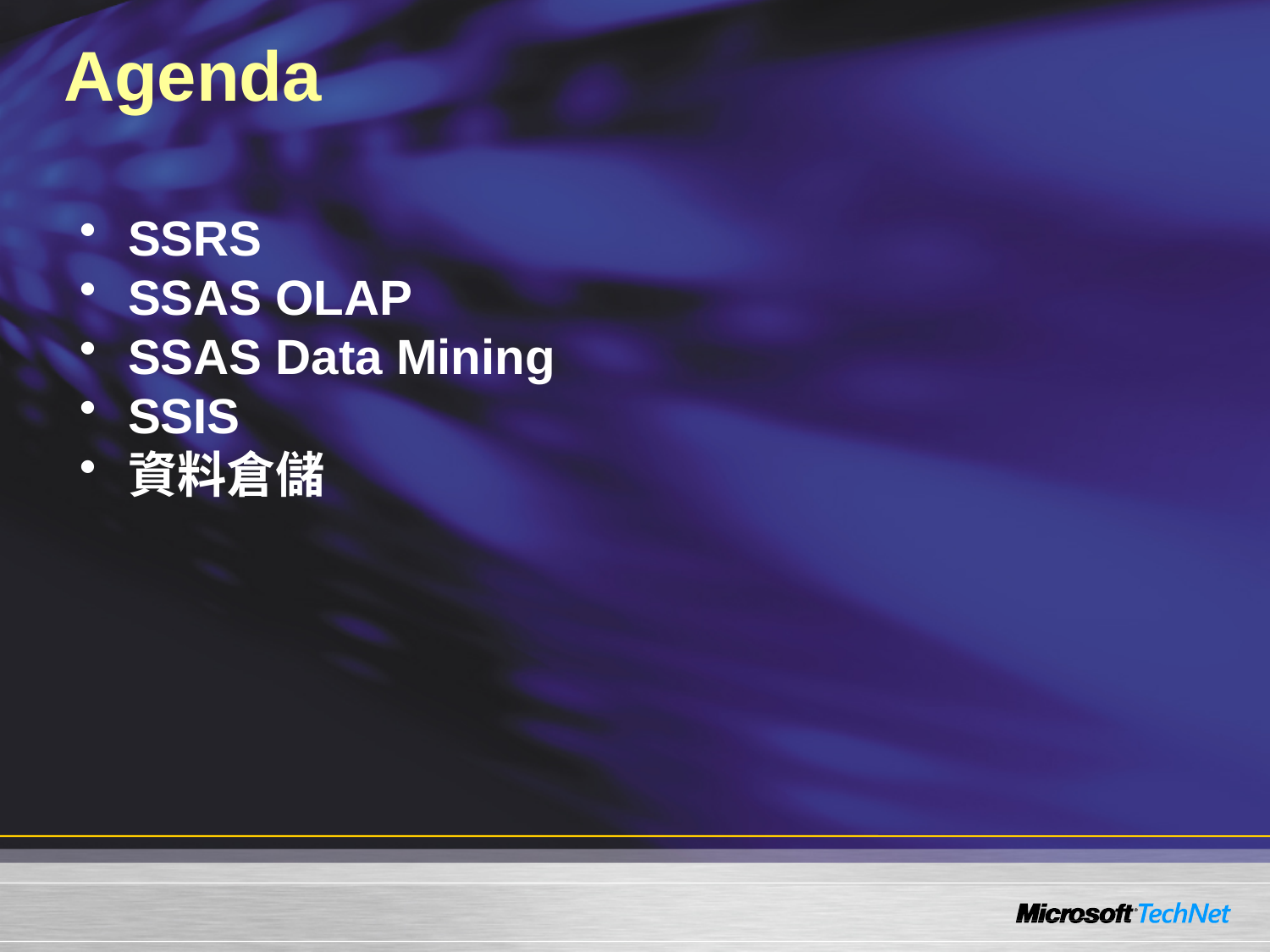

# Agenda
SSRS
SSAS OLAP
SSAS Data Mining
SSIS
資料倉儲